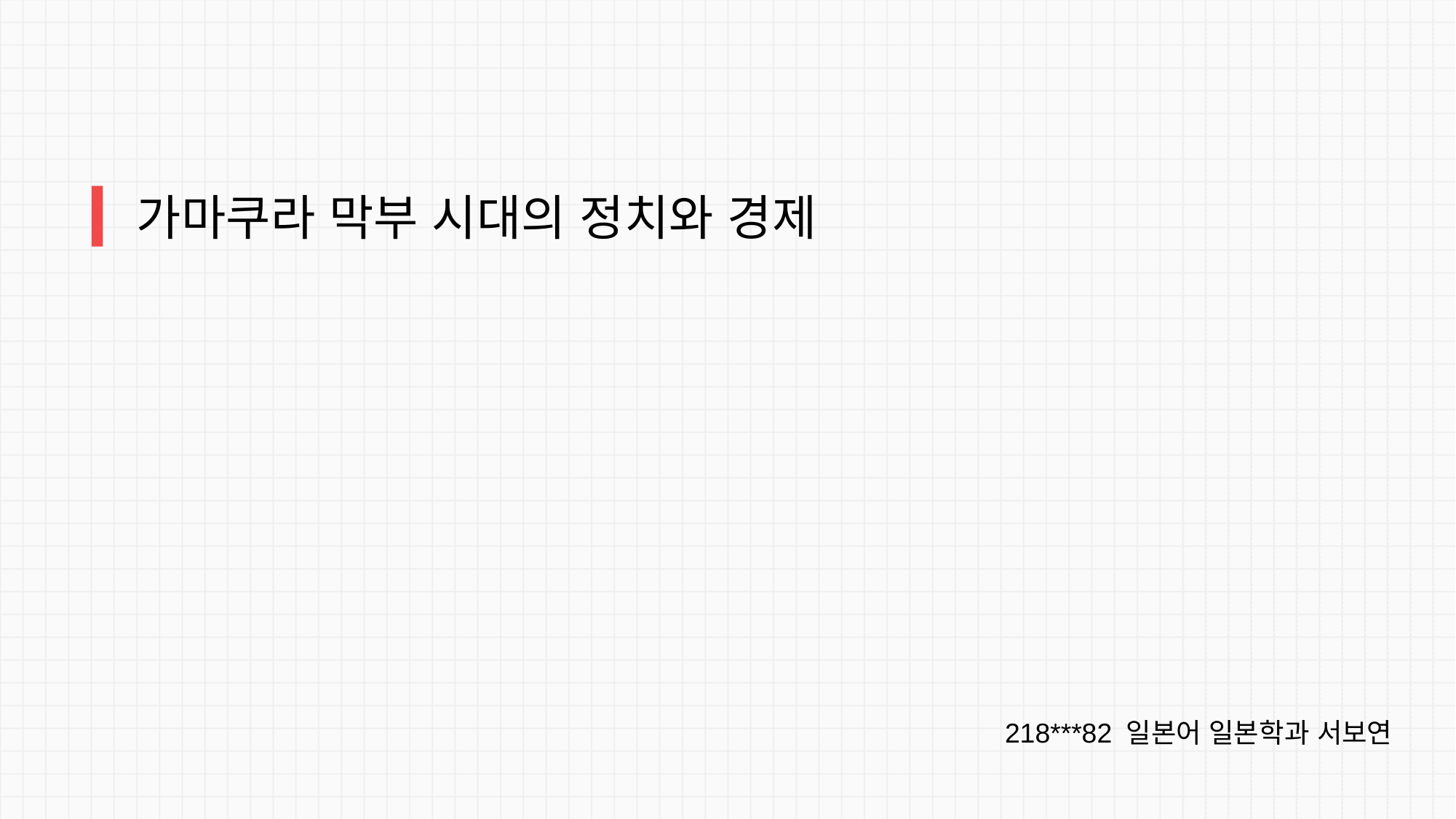

가마쿠라 막부 시대의 정치와 경제

218***82 일본어 일본학과 서보연